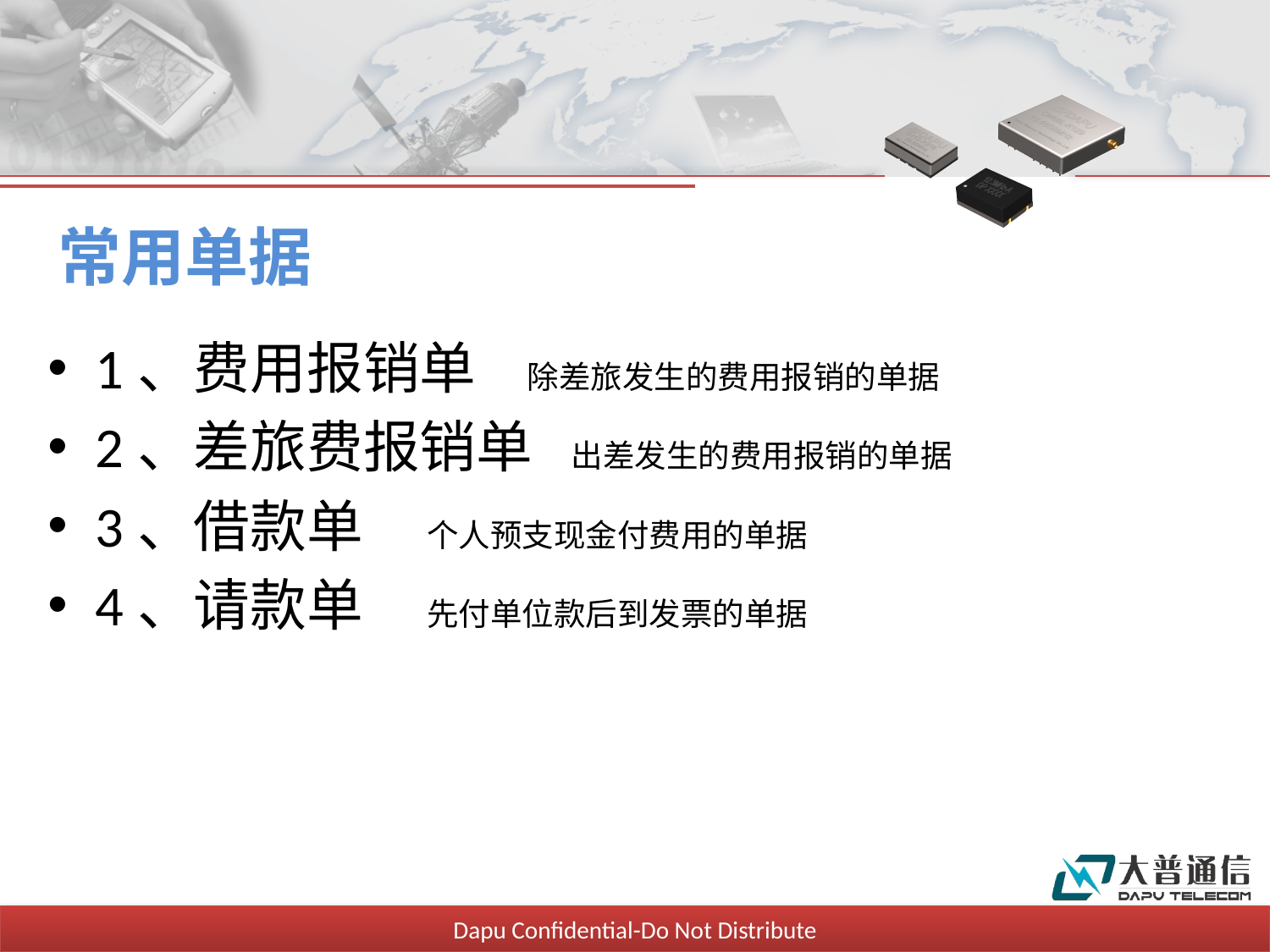

# 常用单据
1、费用报销单    除差旅发生的费用报销的单据
2、差旅费报销单   出差发生的费用报销的单据
3、借款单     个人预支现金付费用的单据
4、请款单     先付单位款后到发票的单据